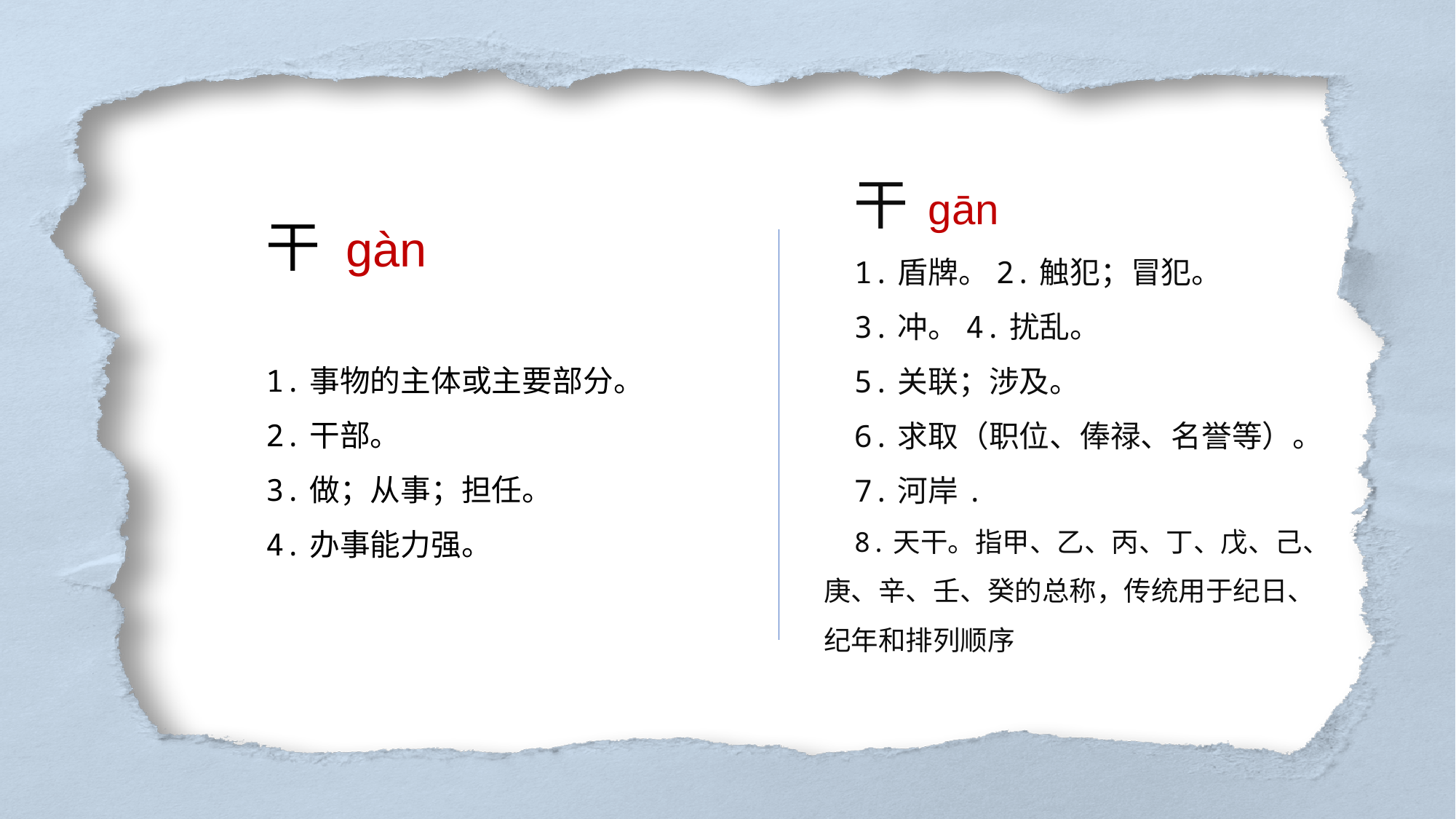

干 gān
1.盾牌。2.触犯；冒犯。
3.冲。4.扰乱。
5.关联；涉及。
6.求取（职位、俸禄、名誉等）。
7.河岸.
8.天干。指甲、乙、丙、丁、戊、己、庚、辛、壬、癸的总称，传统用于纪日、纪年和排列顺序

干 gàn

1.事物的主体或主要部分。
2.干部。
3.做；从事；担任。
4.办事能力强。